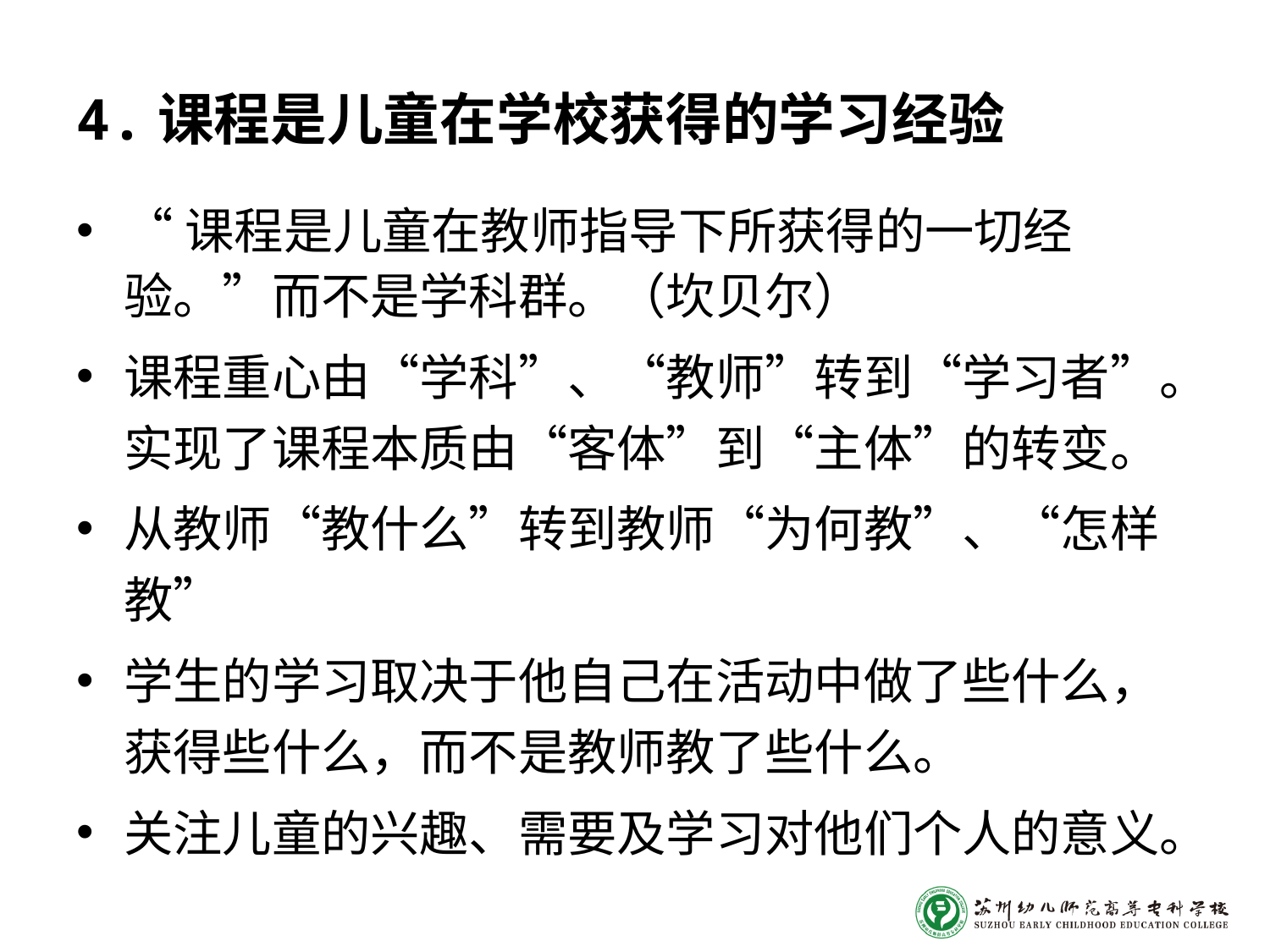

4.课程是儿童在学校获得的学习经验
“课程是儿童在教师指导下所获得的一切经验。”而不是学科群。（坎贝尔）
课程重心由“学科”、“教师”转到“学习者”。实现了课程本质由“客体”到“主体”的转变。
从教师“教什么”转到教师“为何教”、“怎样教”
学生的学习取决于他自己在活动中做了些什么，获得些什么，而不是教师教了些什么。
关注儿童的兴趣、需要及学习对他们个人的意义。